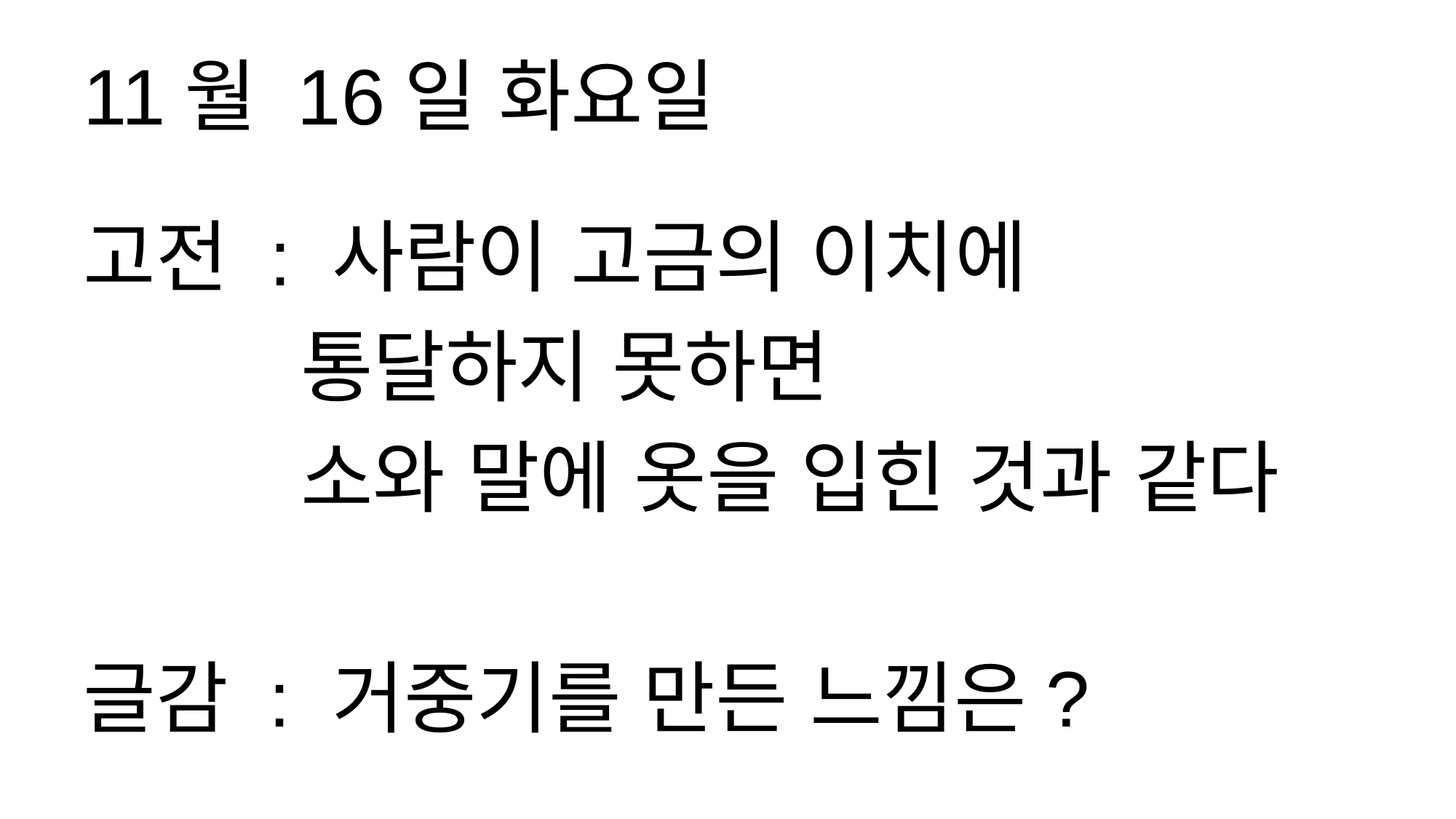

11월 16일 화요일
고전 : 사람이 고금의 이치에
         통달하지 못하면
         소와 말에 옷을 입힌 것과 같다
글감 : 거중기를 만든 느낌은?